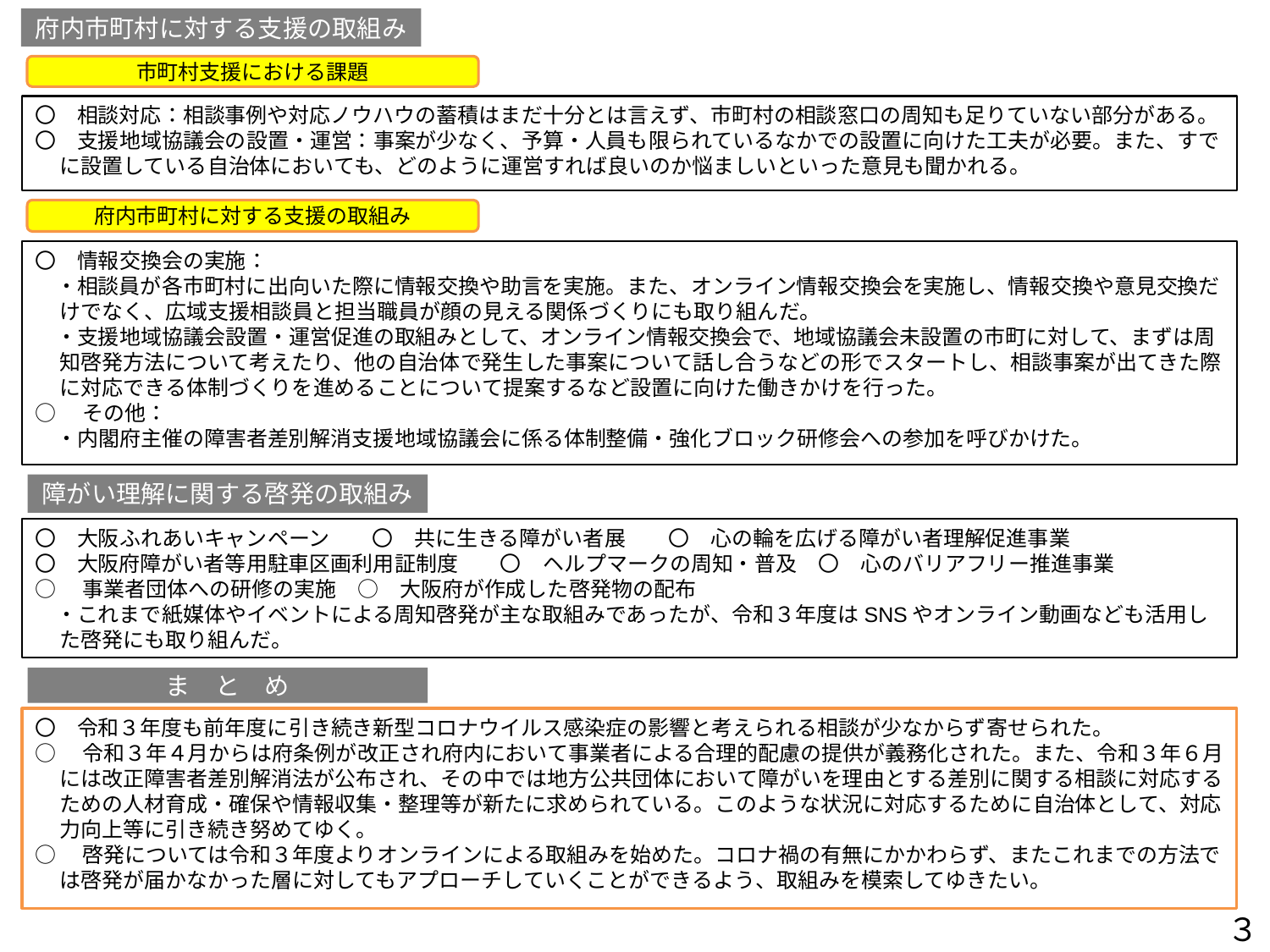

府内市町村に対する支援の取組み
市町村支援における課題
〇　相談対応：相談事例や対応ノウハウの蓄積はまだ十分とは言えず、市町村の相談窓口の周知も足りていない部分がある。
〇　支援地域協議会の設置・運営：事案が少なく、予算・人員も限られているなかでの設置に向けた工夫が必要。また、すでに設置している自治体においても、どのように運営すれば良いのか悩ましいといった意見も聞かれる。
府内市町村に対する支援の取組み
〇　情報交換会の実施：
　・相談員が各市町村に出向いた際に情報交換や助言を実施。また、オンライン情報交換会を実施し、情報交換や意見交換だけでなく、広域支援相談員と担当職員が顔の見える関係づくりにも取り組んだ。
　・支援地域協議会設置・運営促進の取組みとして、オンライン情報交換会で、地域協議会未設置の市町に対して、まずは周知啓発方法について考えたり、他の自治体で発生した事案について話し合うなどの形でスタートし、相談事案が出てきた際に対応できる体制づくりを進めることについて提案するなど設置に向けた働きかけを行った。
○　その他：
　・内閣府主催の障害者差別解消支援地域協議会に係る体制整備・強化ブロック研修会への参加を呼びかけた。

障がい理解に関する啓発の取組み
〇　大阪ふれあいキャンペーン　　〇　共に生きる障がい者展　　〇　心の輪を広げる障がい者理解促進事業
〇　大阪府障がい者等用駐車区画利用証制度　　〇　ヘルプマークの周知・普及　〇　心のバリアフリー推進事業
○　事業者団体への研修の実施　○　大阪府が作成した啓発物の配布
　・これまで紙媒体やイベントによる周知啓発が主な取組みであったが、令和３年度はSNSやオンライン動画なども活用した啓発にも取り組んだ。
ま　と　め
〇　令和３年度も前年度に引き続き新型コロナウイルス感染症の影響と考えられる相談が少なからず寄せられた。
○　令和３年４月からは府条例が改正され府内において事業者による合理的配慮の提供が義務化された。また、令和３年６月には改正障害者差別解消法が公布され、その中では地方公共団体において障がいを理由とする差別に関する相談に対応するための人材育成・確保や情報収集・整理等が新たに求められている。このような状況に対応するために自治体として、対応力向上等に引き続き努めてゆく。
○　啓発については令和３年度よりオンラインによる取組みを始めた。コロナ禍の有無にかかわらず、またこれまでの方法では啓発が届かなかった層に対してもアプローチしていくことができるよう、取組みを模索してゆきたい。
３